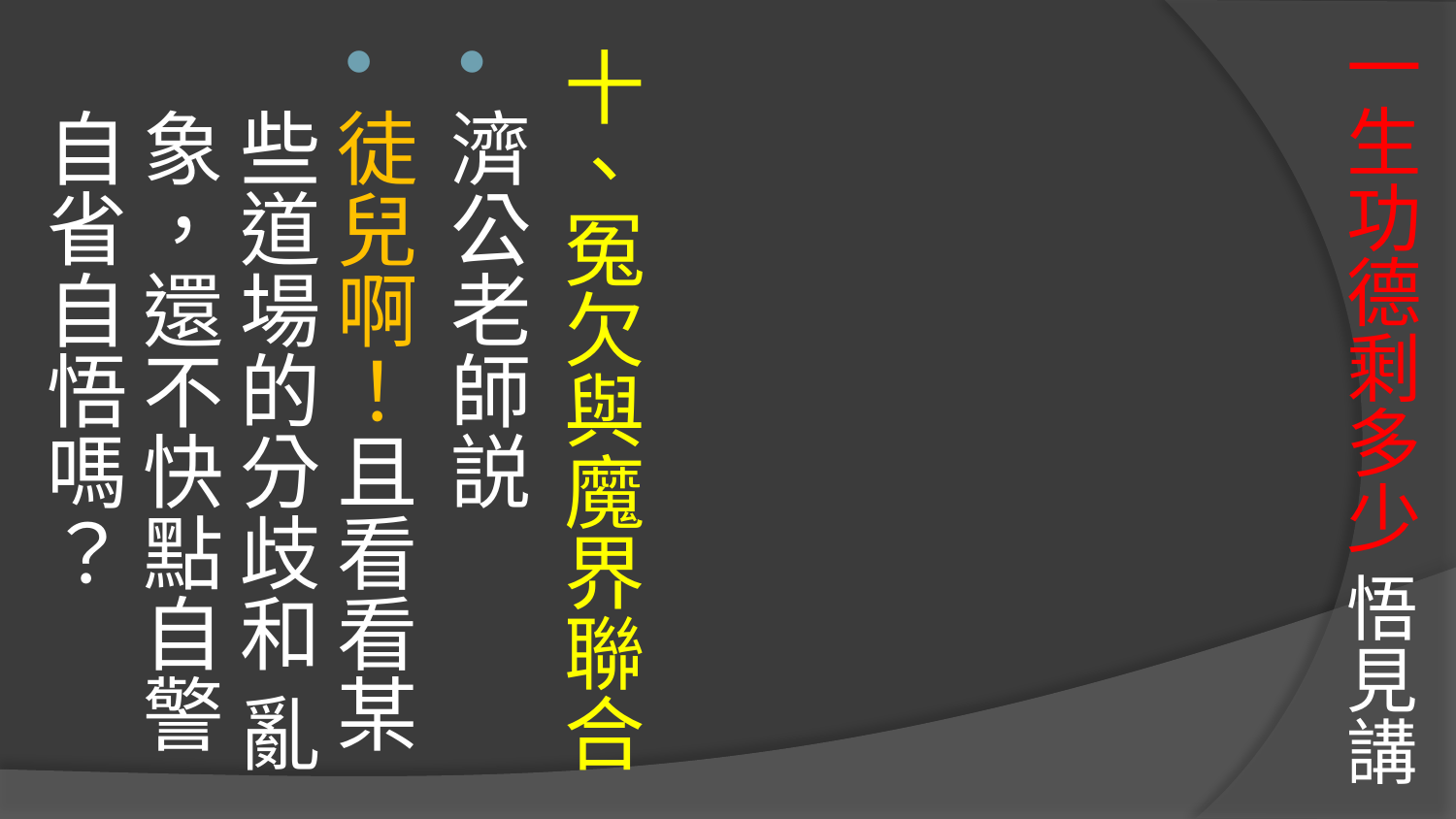

# 一生功德剩多少 悟見講
十、冤欠與魔界聯合
濟公老師説
徒兒啊！且看看某些道場的分歧和 亂象，還不快點自警自省自悟嗎？